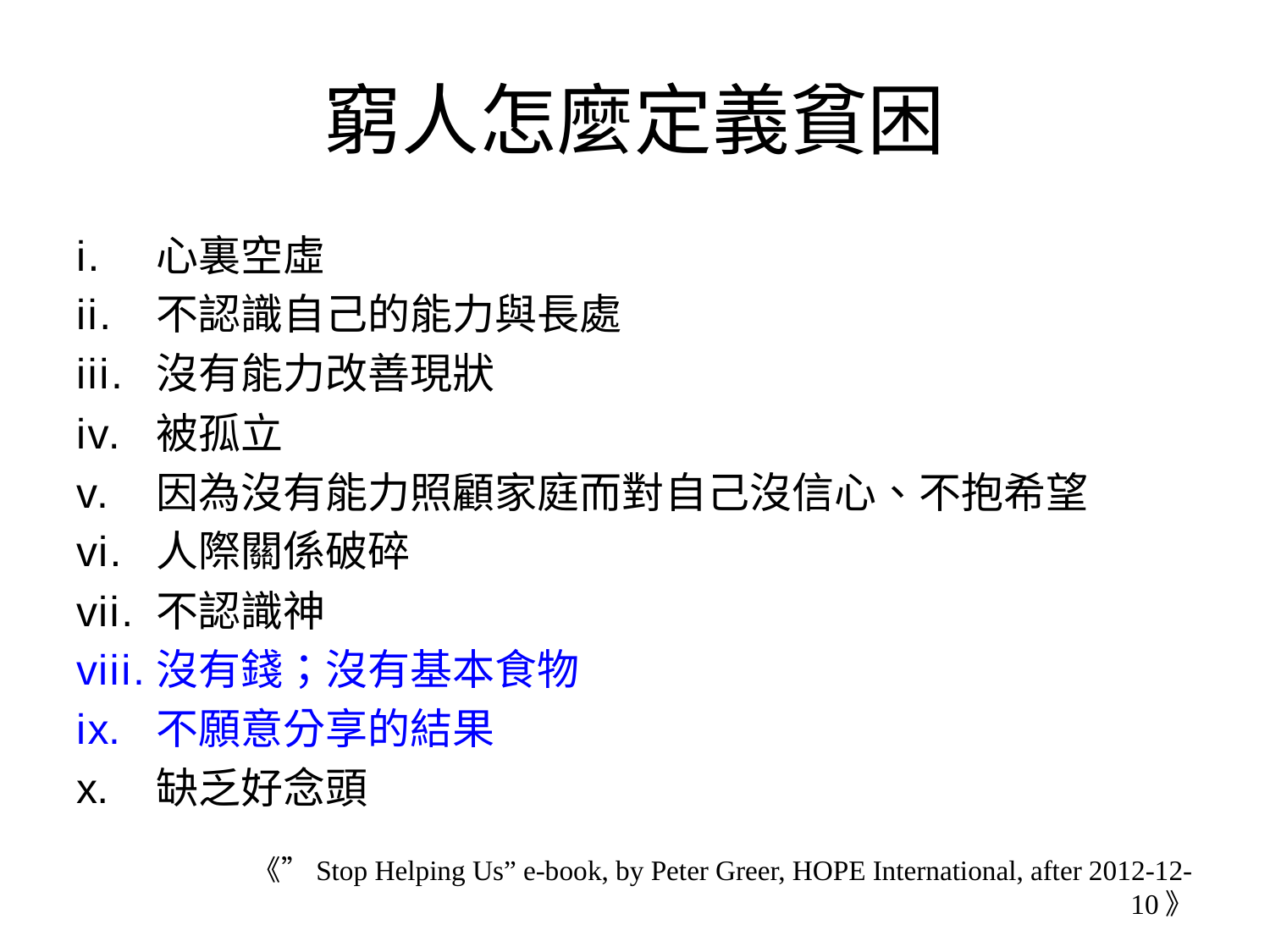

# 窮人怎麼定義貧困
心裏空虛
不認識自己的能力與長處
沒有能力改善現狀
被孤立
因為沒有能力照顧家庭而對自己沒信心、不抱希望
人際關係破碎
不認識神
沒有錢；沒有基本食物
不願意分享的結果
缺乏好念頭
《”Stop Helping Us” e-book, by Peter Greer, HOPE International, after 2012-12-10》